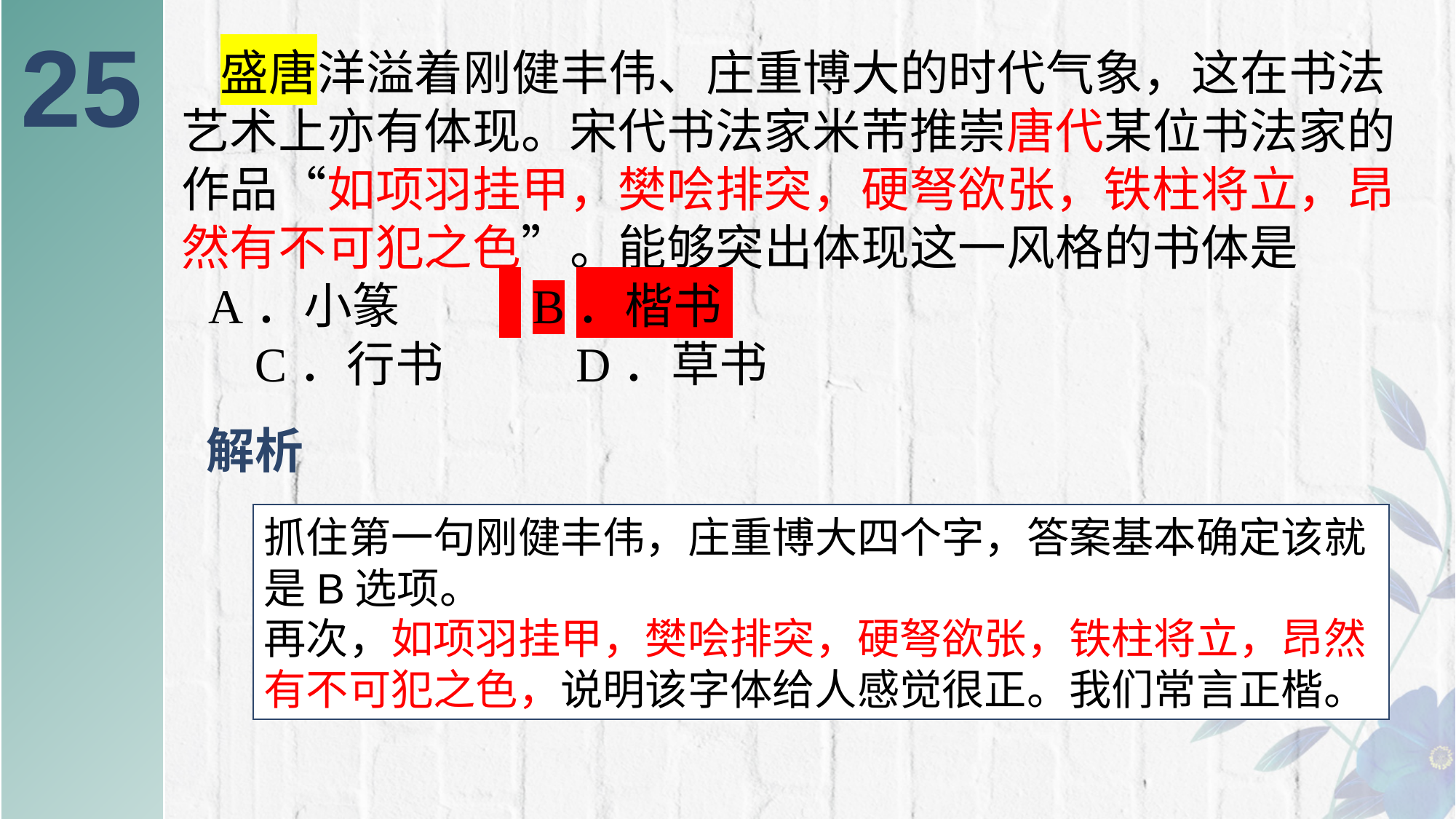

25
   盛唐洋溢着刚健丰伟、庄重博大的时代气象，这在书法艺术上亦有体现。宋代书法家米芾推崇唐代某位书法家的作品“如项羽挂甲，樊哙排突，硬弩欲张，铁柱将立，昂然有不可犯之色”。能够突出体现这一风格的书体是  A．小篆           B．楷书
      C．行书           D．草书
# 解析
抓住第一句刚健丰伟，庄重博大四个字，答案基本确定该就是B选项。
再次，如项羽挂甲，樊哙排突，硬弩欲张，铁柱将立，昂然有不可犯之色，说明该字体给人感觉很正。我们常言正楷。